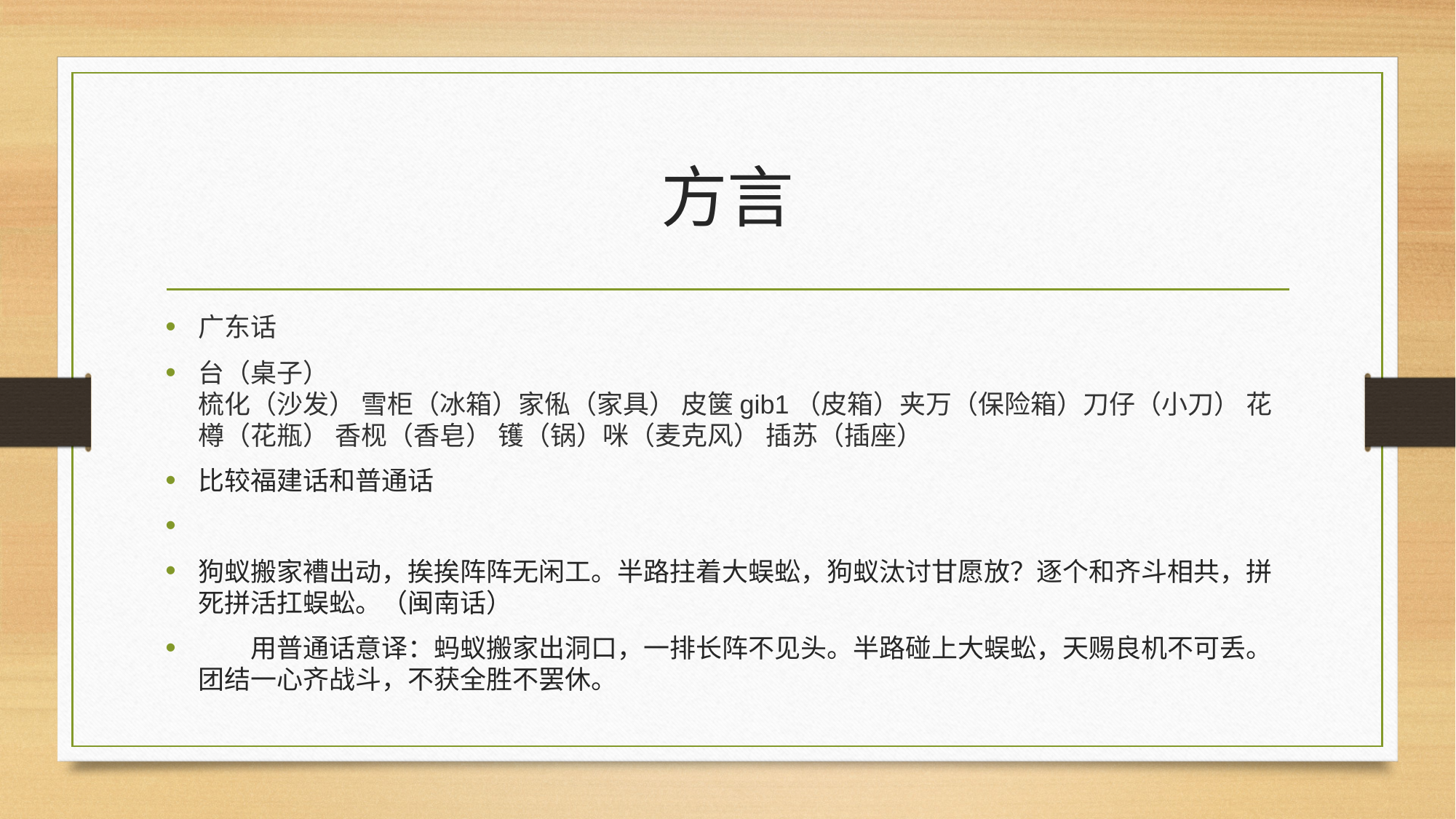

# 方言
广东话
台（桌子）
梳化（沙发） 雪柜（冰箱）家俬（家具） 皮箧gib1（皮箱）夹万（保险箱）刀仔（小刀） 花樽（花瓶） 香枧（香皂） 镬（锅）咪（麦克风） 插苏（插座）
比较福建话和普通话

狗蚁搬家褿出动，挨挨阵阵无闲工。半路拄着大蜈蚣，狗蚁汰讨甘愿放？逐个和齐斗相共，拼死拼活扛蜈蚣。（闽南话）
　　用普通话意译：蚂蚁搬家出洞口，一排长阵不见头。半路碰上大蜈蚣，天赐良机不可丢。团结一心齐战斗，不获全胜不罢休。